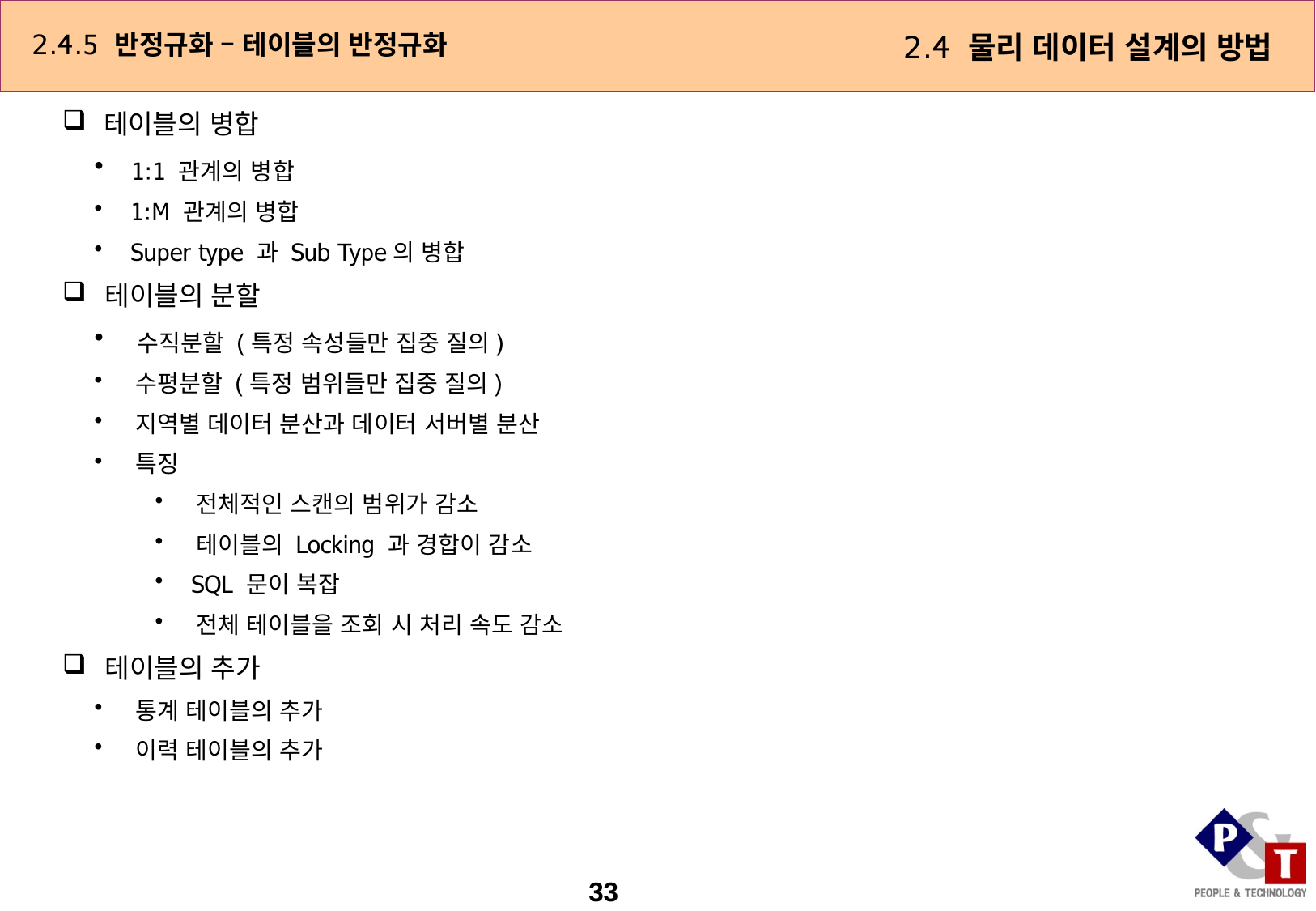

2.4.5 반정규화 – 테이블의 반정규화
2.4 물리 데이터 설계의 방법
 테이블의 병합
 1:1 관계의 병합
 1:M 관계의 병합
 Super type 과 Sub Type의 병합
 테이블의 분할
 수직분할 (특정 속성들만 집중 질의)
 수평분할 (특정 범위들만 집중 질의)
 지역별 데이터 분산과 데이터 서버별 분산
 특징
 전체적인 스캔의 범위가 감소
 테이블의 Locking 과 경합이 감소
 SQL 문이 복잡
 전체 테이블을 조회 시 처리 속도 감소
 테이블의 추가
 통계 테이블의 추가
 이력 테이블의 추가